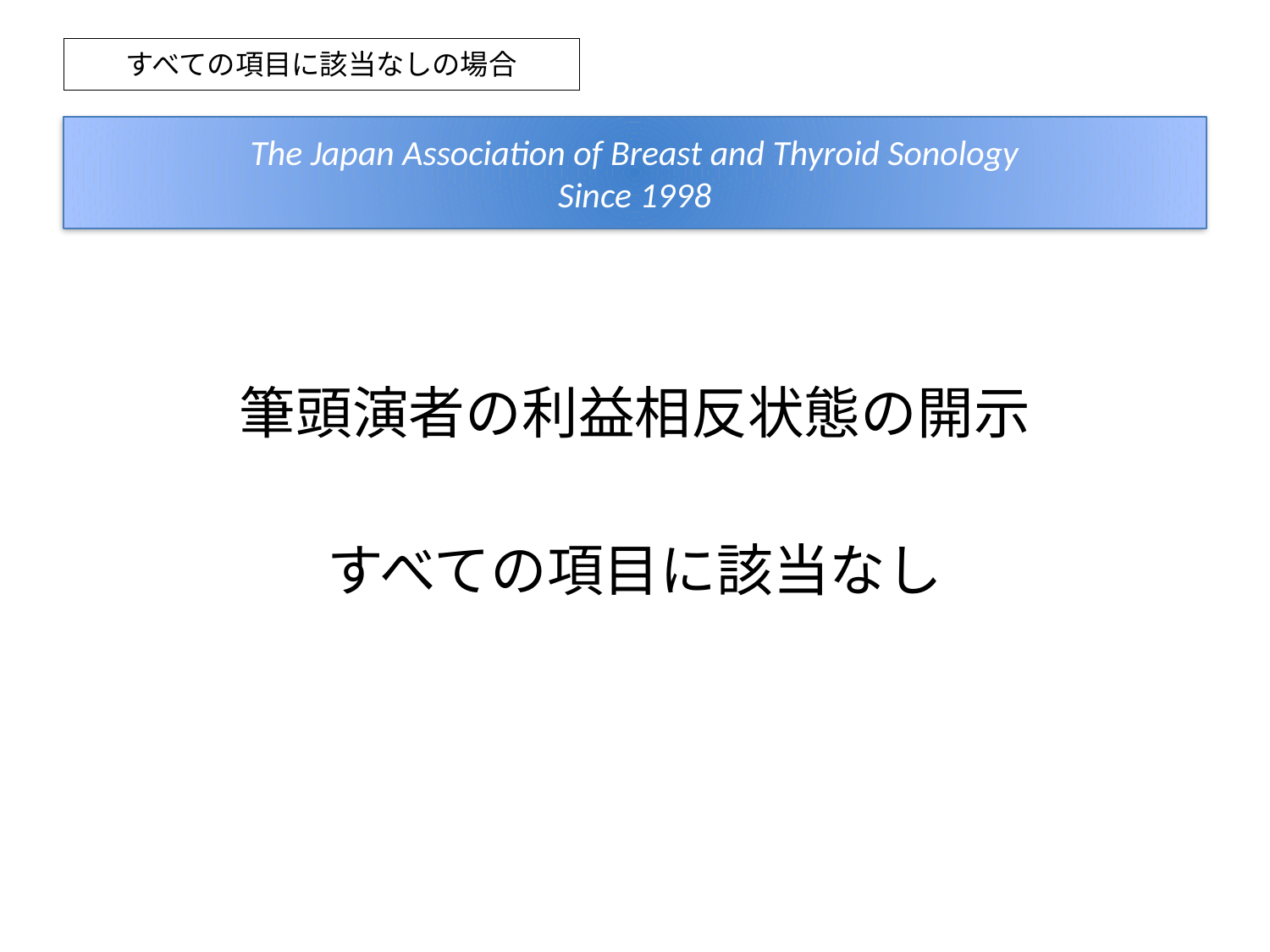

# すべての項目に該当なしの場合
The Japan Association of Breast and Thyroid Sonology
Since 1998
筆頭演者の利益相反状態の開示

すべての項目に該当なし